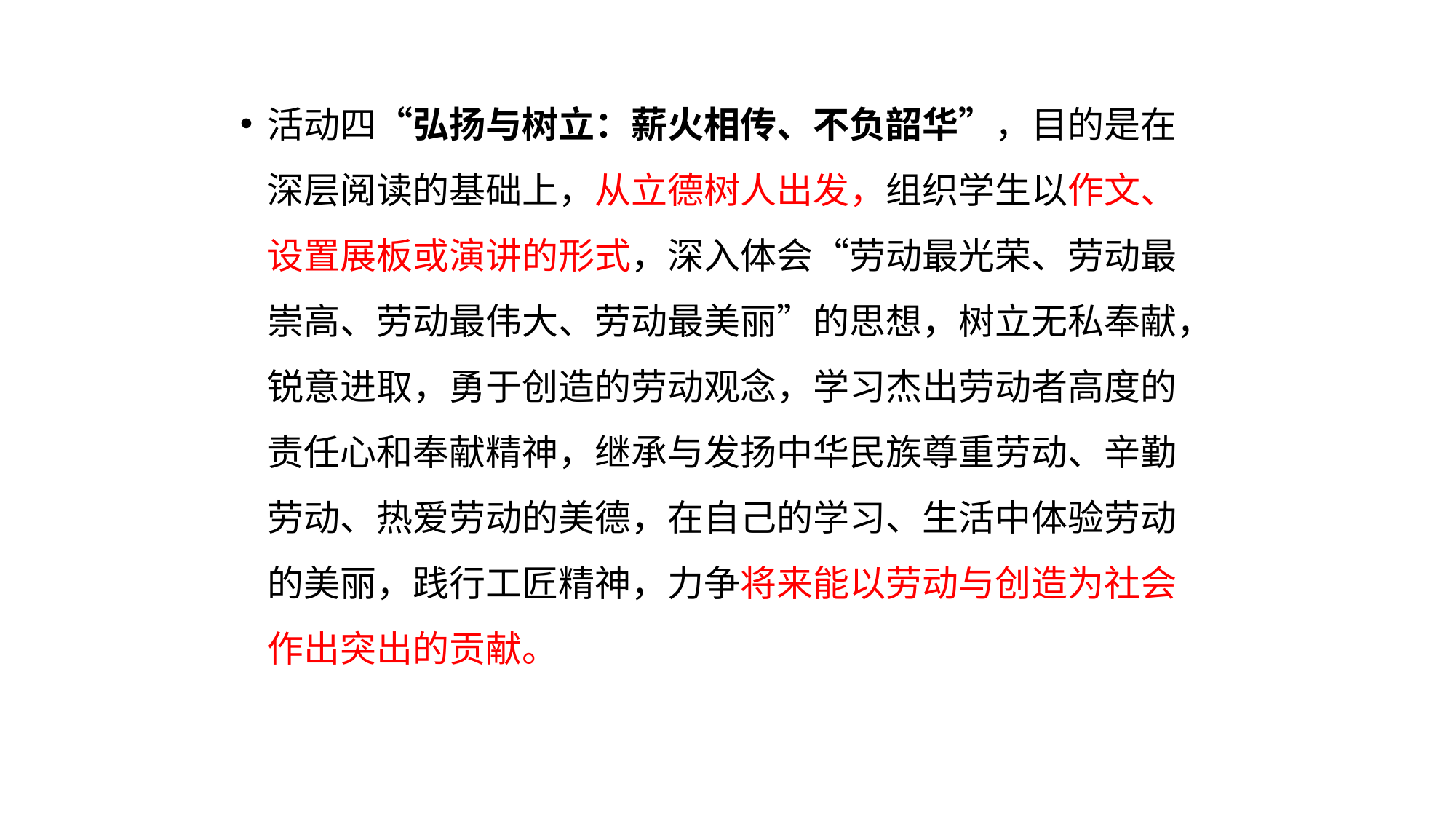

活动四“弘扬与树立：薪火相传、不负韶华”，目的是在深层阅读的基础上，从立德树人出发，组织学生以作文、设置展板或演讲的形式，深入体会“劳动最光荣、劳动最崇高、劳动最伟大、劳动最美丽”的思想，树立无私奉献，锐意进取，勇于创造的劳动观念，学习杰出劳动者高度的责任心和奉献精神，继承与发扬中华民族尊重劳动、辛勤劳动、热爱劳动的美德，在自己的学习、生活中体验劳动的美丽，践行工匠精神，力争将来能以劳动与创造为社会作出突出的贡献。